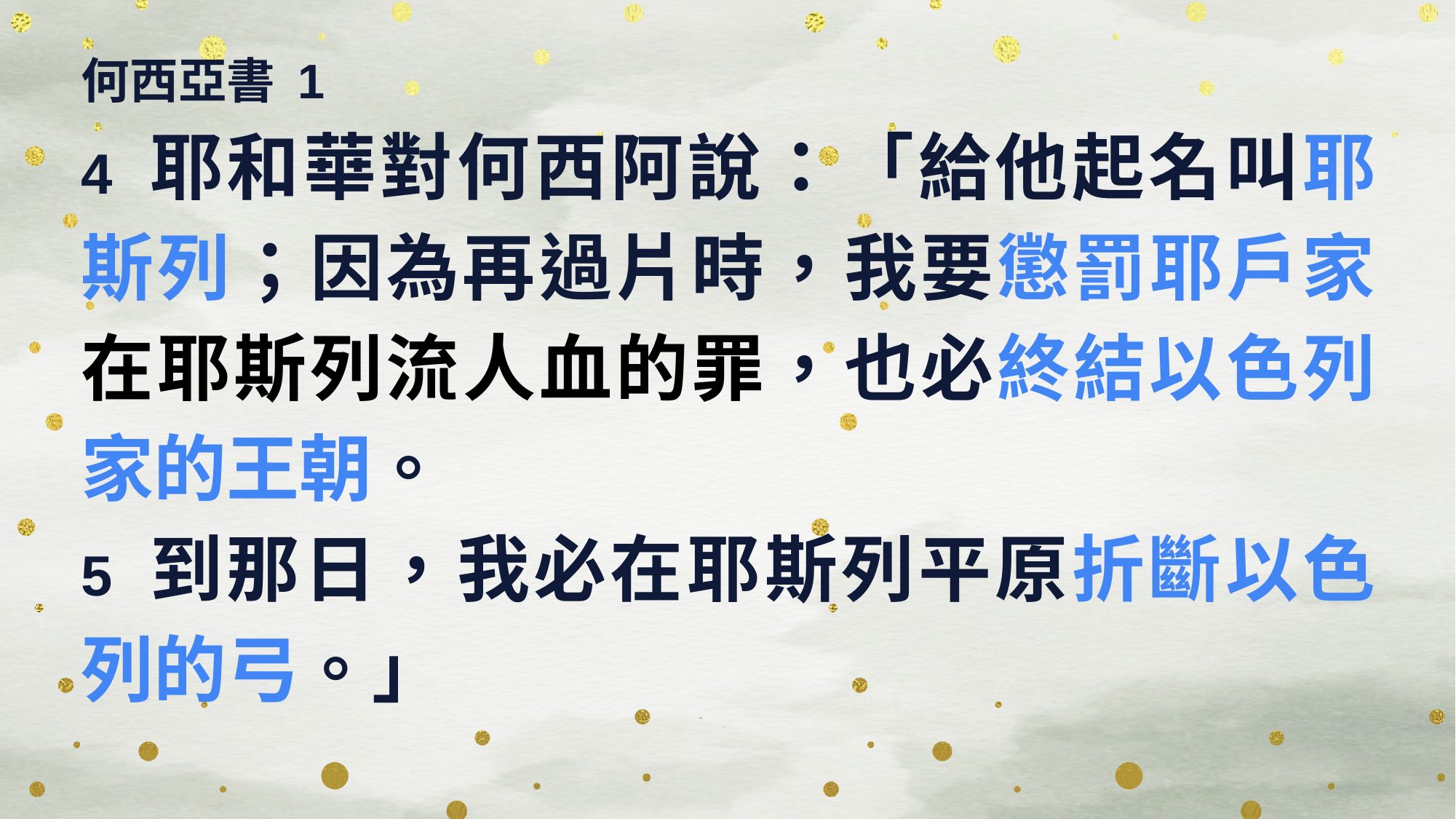

何西亞書 1
4 耶和華對何西阿說：「給他起名叫耶斯列；因為再過片時，我要懲罰耶戶家在耶斯列流人血的罪，也必終結以色列家的王朝。
5 到那日，我必在耶斯列平原折斷以色列的弓。」